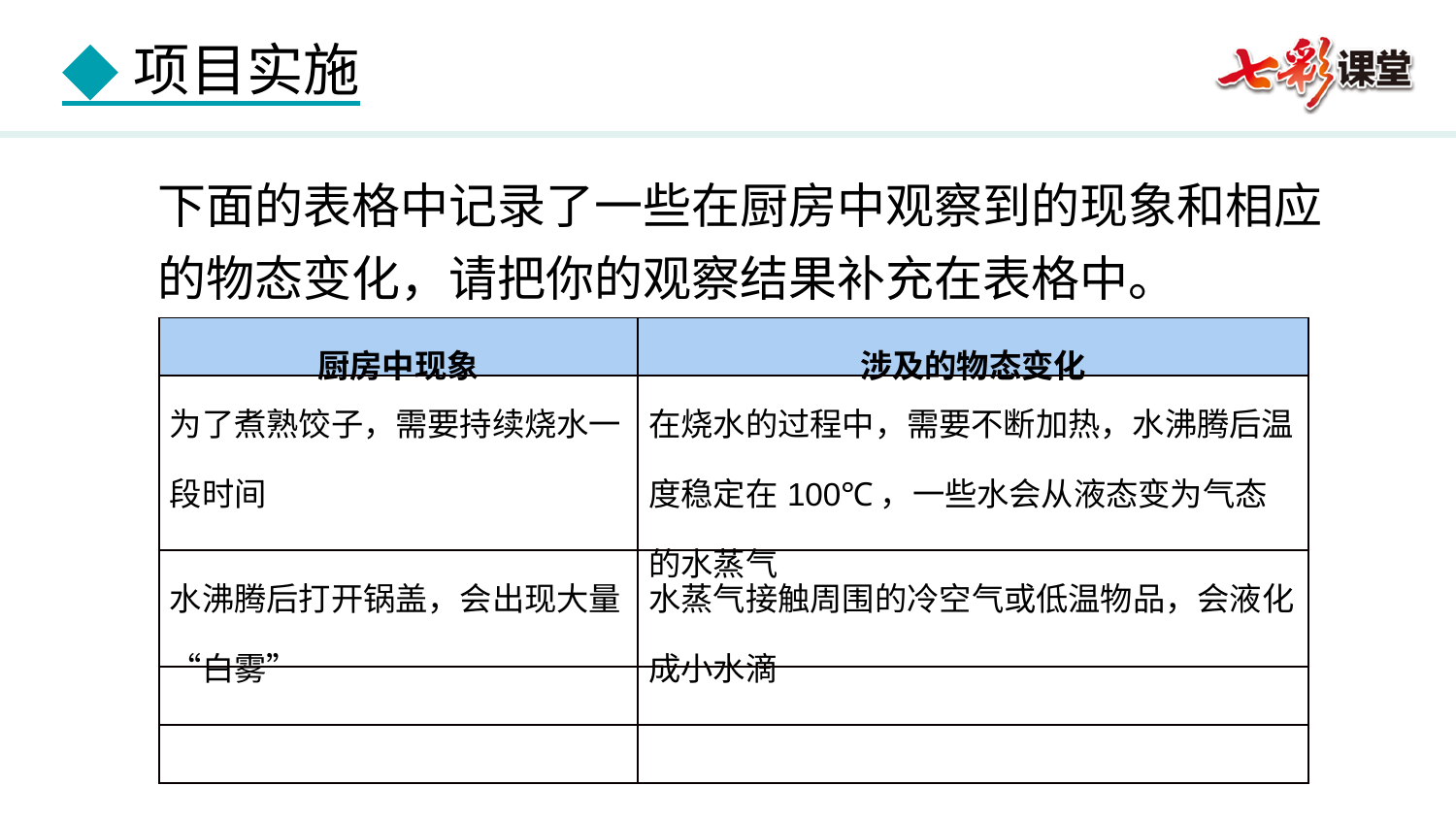

下面的表格中记录了一些在厨房中观察到的现象和相应的物态变化，请把你的观察结果补充在表格中。
| 厨房中现象 | 涉及的物态变化 |
| --- | --- |
| 为了煮熟饺子，需要持续烧水一段时间 | 在烧水的过程中，需要不断加热，水沸腾后温度稳定在100℃，一些水会从液态变为气态的水蒸气 |
| 水沸腾后打开锅盖，会出现大量“白雾” | 水蒸气接触周围的冷空气或低温物品，会液化成小水滴 |
|  |  |
|  |  |